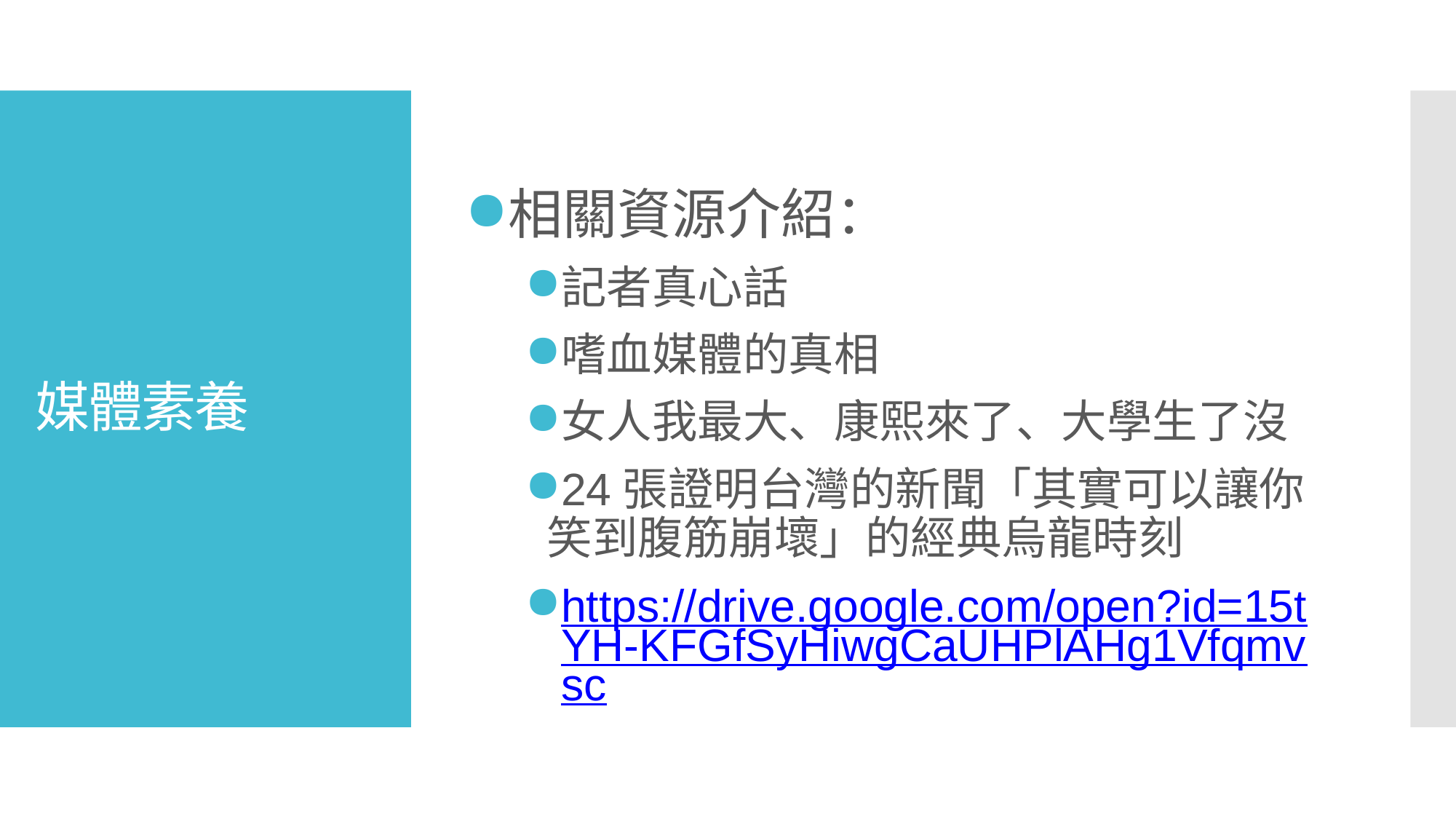

相關資源介紹：
記者真心話
嗜血媒體的真相
女人我最大、康熙來了、大學生了沒
24張證明台灣的新聞「其實可以讓你笑到腹筋崩壞」的經典烏龍時刻
https://drive.google.com/open?id=15tYH-KFGfSyHiwgCaUHPlAHg1Vfqmvsc
# 媒體素養